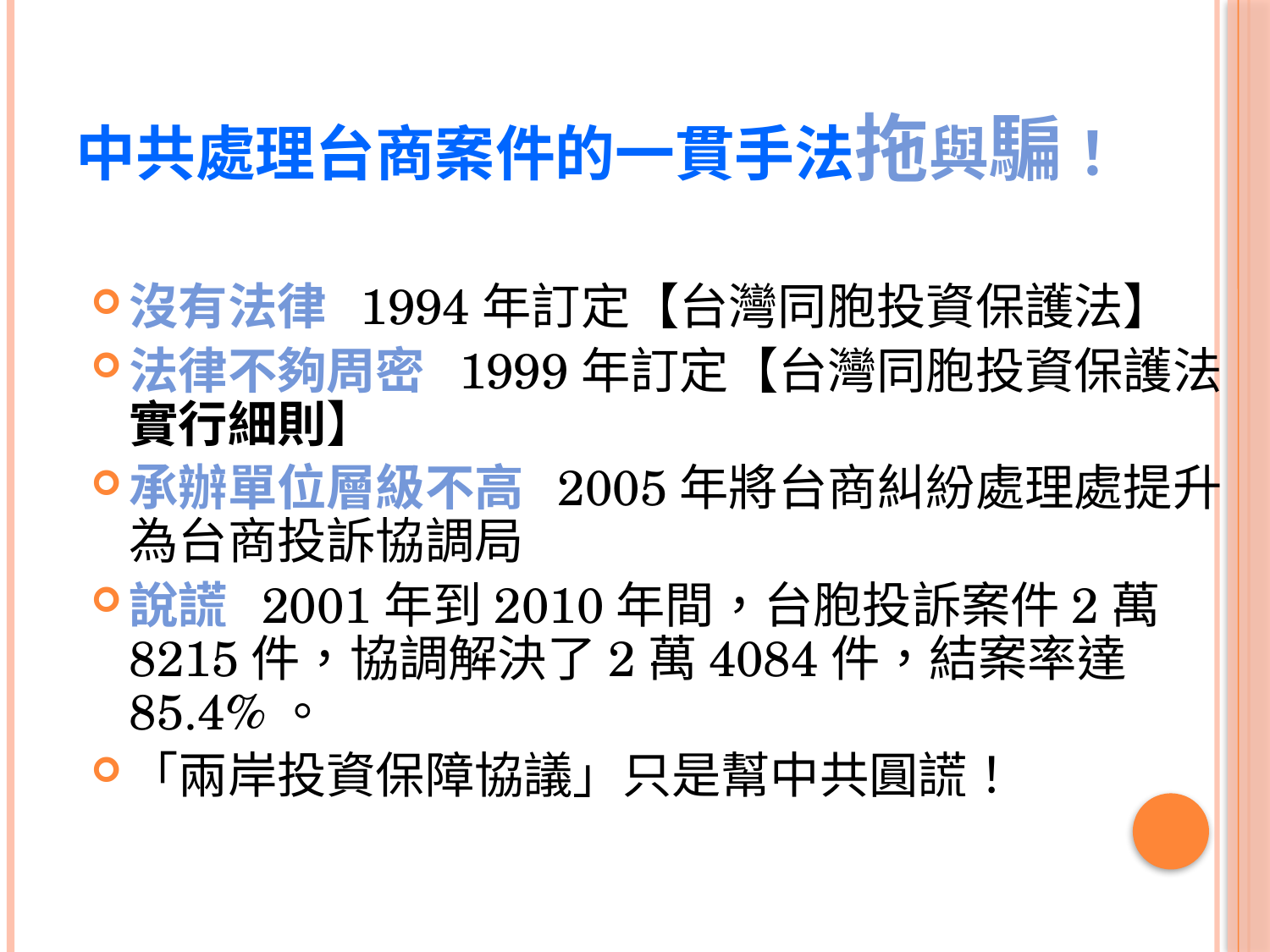

# 中共處理台商案件的一貫手法拖與騙！
沒有法律  1994年訂定【台灣同胞投資保護法】
法律不夠周密  1999年訂定【台灣同胞投資保護法實行細則】
承辦單位層級不高  2005年將台商糾紛處理處提升為台商投訴協調局
說謊  2001年到2010年間，台胞投訴案件2萬8215件，協調解決了2萬4084件，結案率達85.4%。
「兩岸投資保障協議」只是幫中共圓謊！